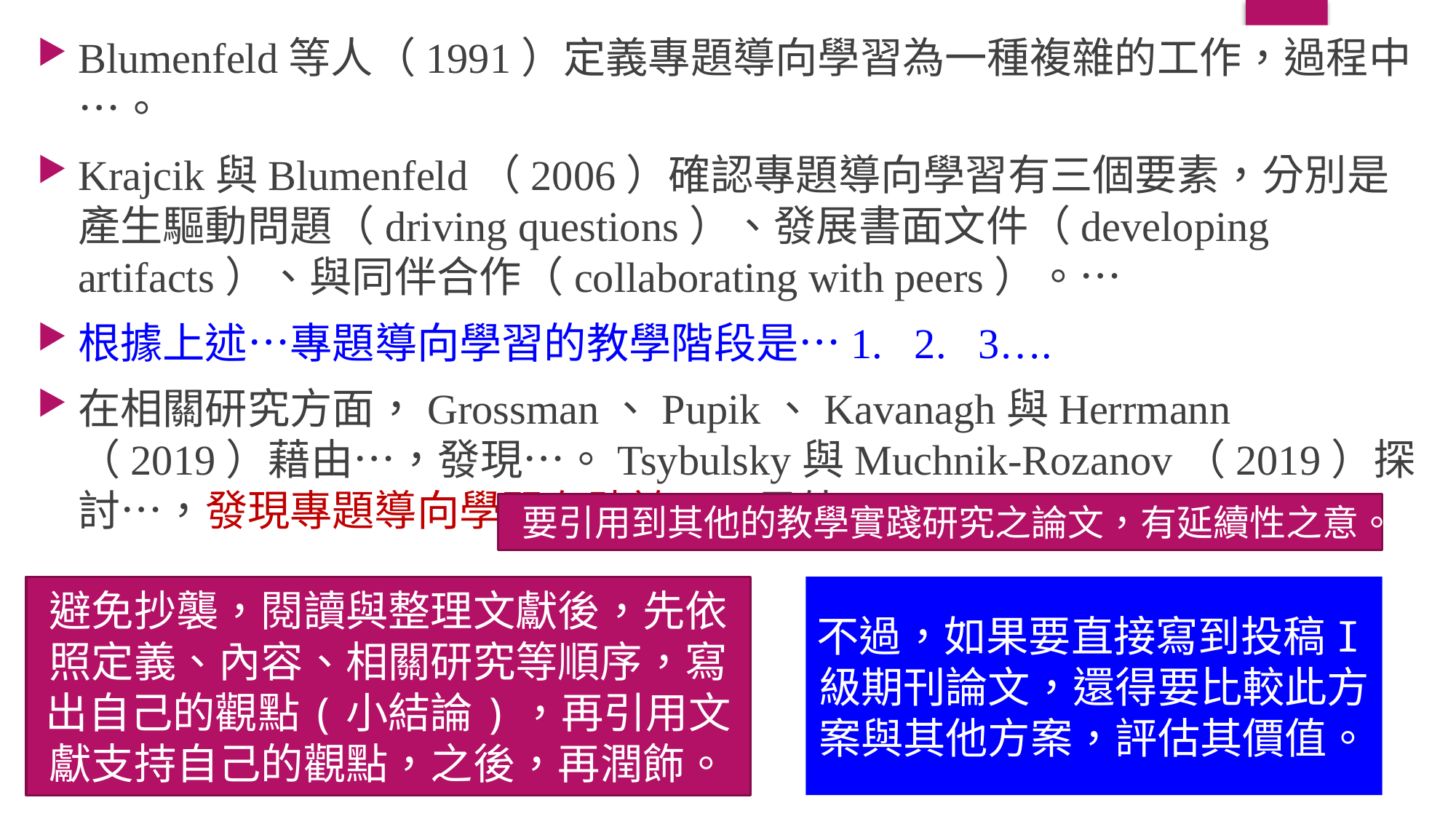

Blumenfeld等人（1991）定義專題導向學習為一種複雜的工作，過程中…。
Krajcik與Blumenfeld（2006）確認專題導向學習有三個要素，分別是產生驅動問題（driving questions）、發展書面文件（developing artifacts）、與同伴合作（collaborating with peers）。…
根據上述…專題導向學習的教學階段是…1.   2.   3….
在相關研究方面，Grossman、Pupik、Kavanagh與Herrmann （2019）藉由…，發現…。Tsybulsky與Muchnik-Rozanov（2019）探討…，發現專題導向學習有助於…。另外…
34
要引用到其他的教學實踐研究之論文，有延續性之意。
避免抄襲，閱讀與整理文獻後，先依照定義、內容、相關研究等順序，寫出自己的觀點(小結論)，再引用文獻支持自己的觀點，之後，再潤飾。
不過，如果要直接寫到投稿I級期刊論文，還得要比較此方案與其他方案，評估其價值。